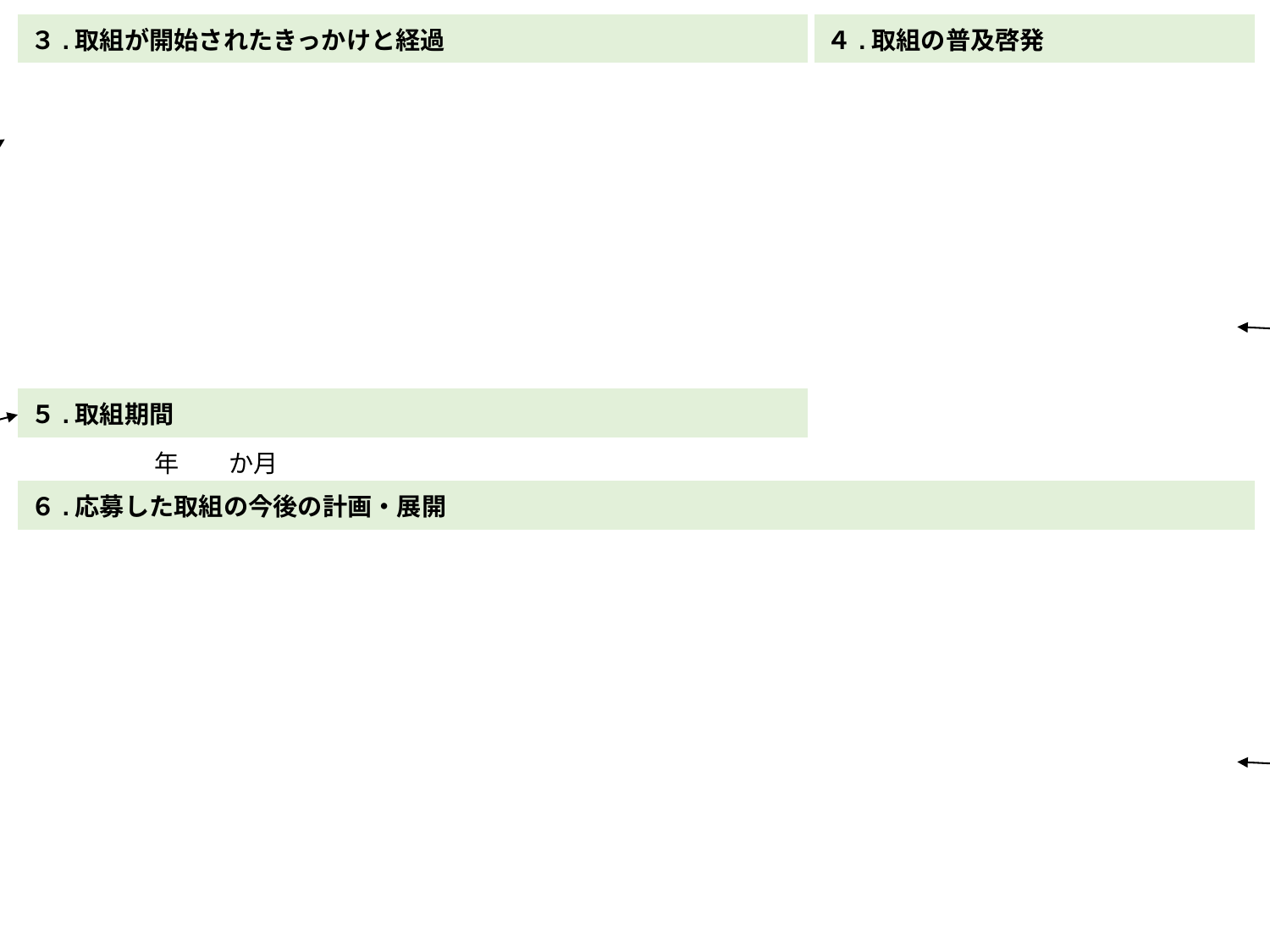

| ３.取組が開始されたきっかけと経過 |
| --- |
|  |
| ４.取組の普及啓発 |
| --- |
|  |
取組が開始されたきっかけや困難な状況を克服したエピソードなどをできるだけ詳しく記入してください。
取組自体の普及啓発活動等について記入してください。
| ５.取組期間 |
| --- |
| 年　　か月 |
取組自体の取組期間について記入してください。
| ６.応募した取組の今後の計画・展開 |
| --- |
|  |
応募した取組を今後どのように計画・展開していきたいか記入してください。